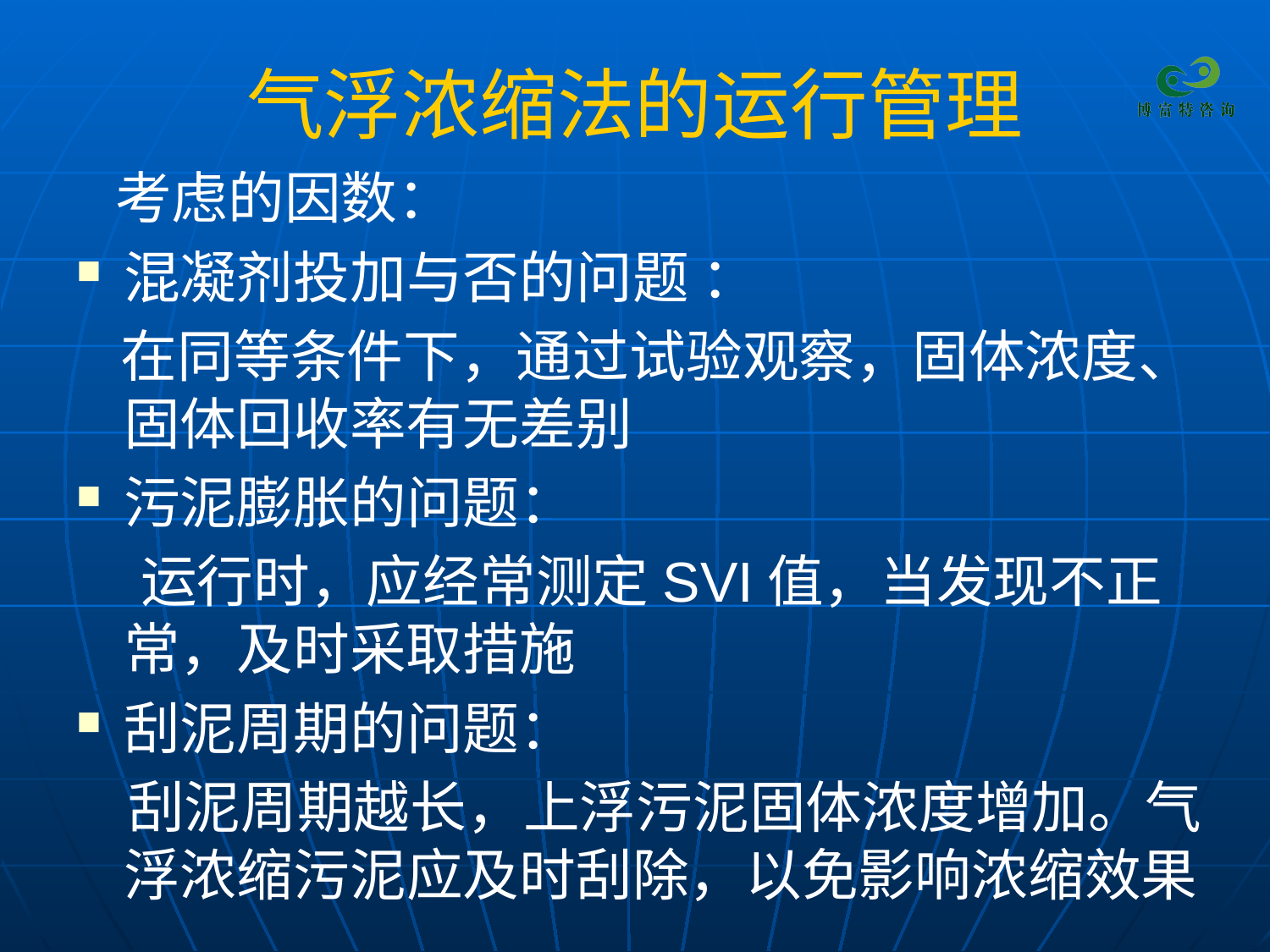

# 气浮浓缩法的运行管理
  考虑的因数：
混凝剂投加与否的问题 ：
   在同等条件下，通过试验观察，固体浓度、固体回收率有无差别
污泥膨胀的问题：
    运行时，应经常测定SVI值，当发现不正常，及时采取措施
刮泥周期的问题：
   刮泥周期越长，上浮污泥固体浓度增加。气浮浓缩污泥应及时刮除，以免影响浓缩效果